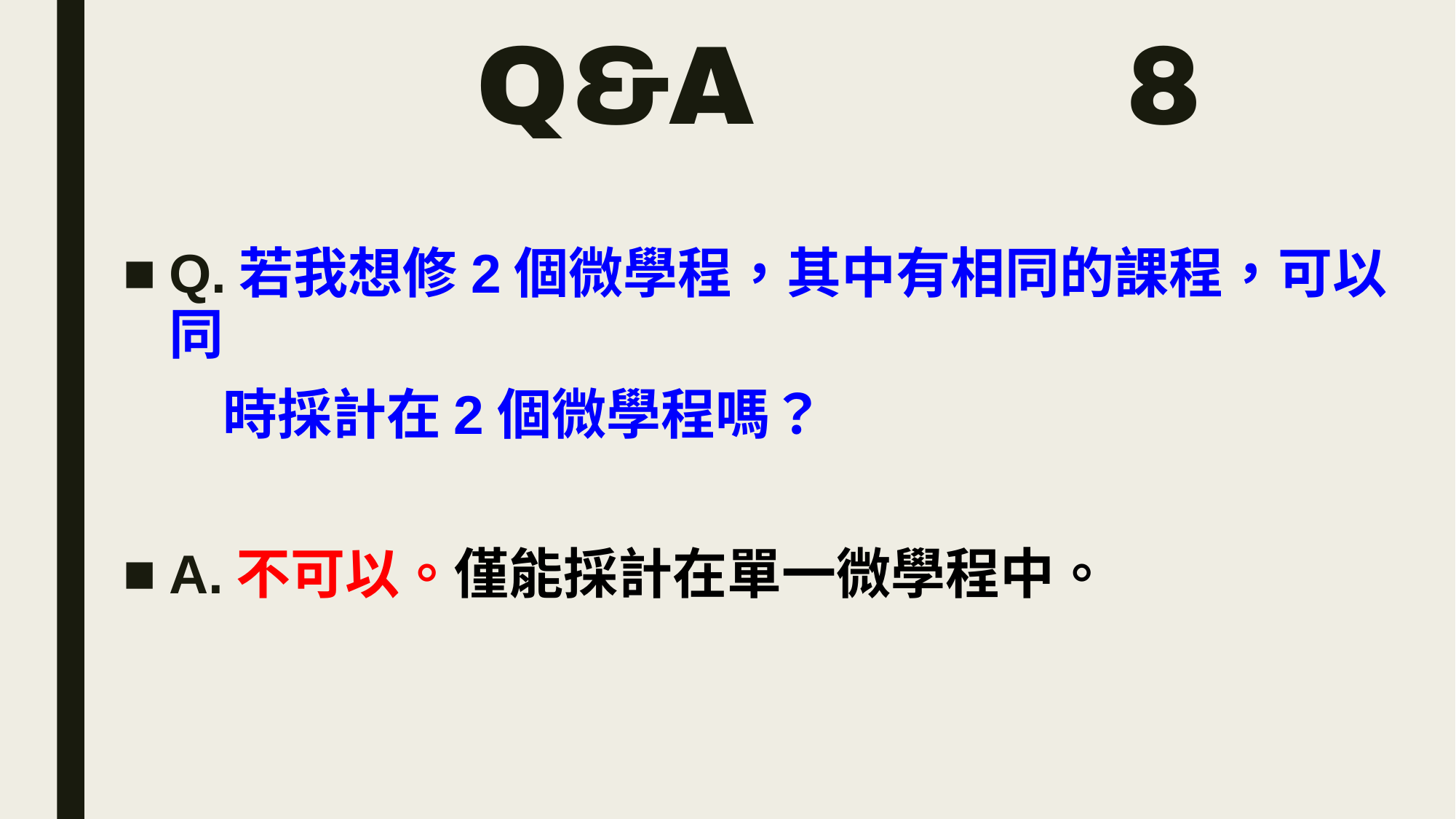

# Q&A          8

Q.若我想修2個微學程，其中有相同的課程，可以同
       時採計在2個微學程嗎？

A.不可以。僅能採計在單一微學程中。